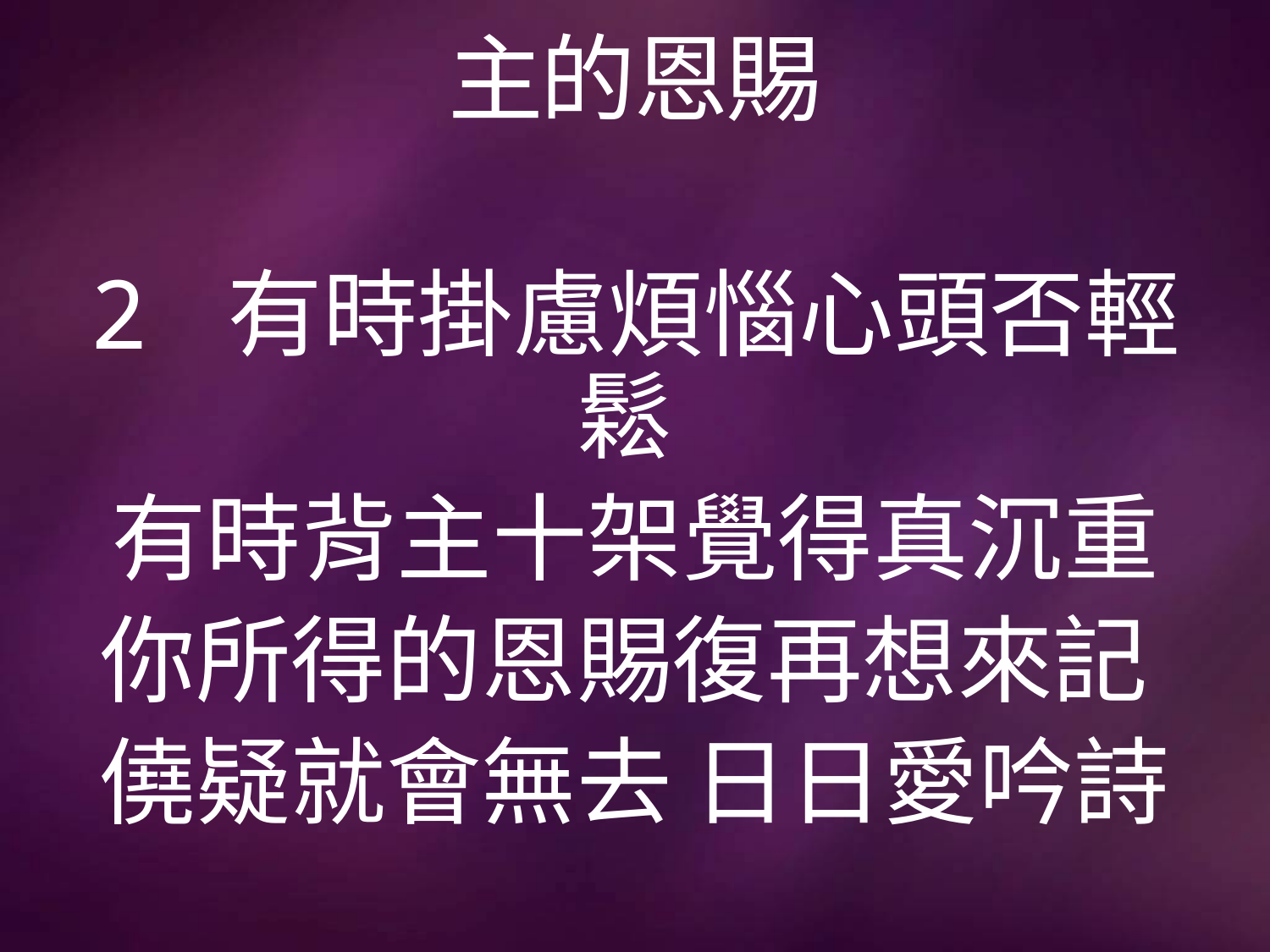

# 主的恩賜
2 有時掛慮煩惱心頭否輕鬆
有時背主十架覺得真沉重
你所得的恩賜復再想來記
僥疑就會無去 日日愛吟詩